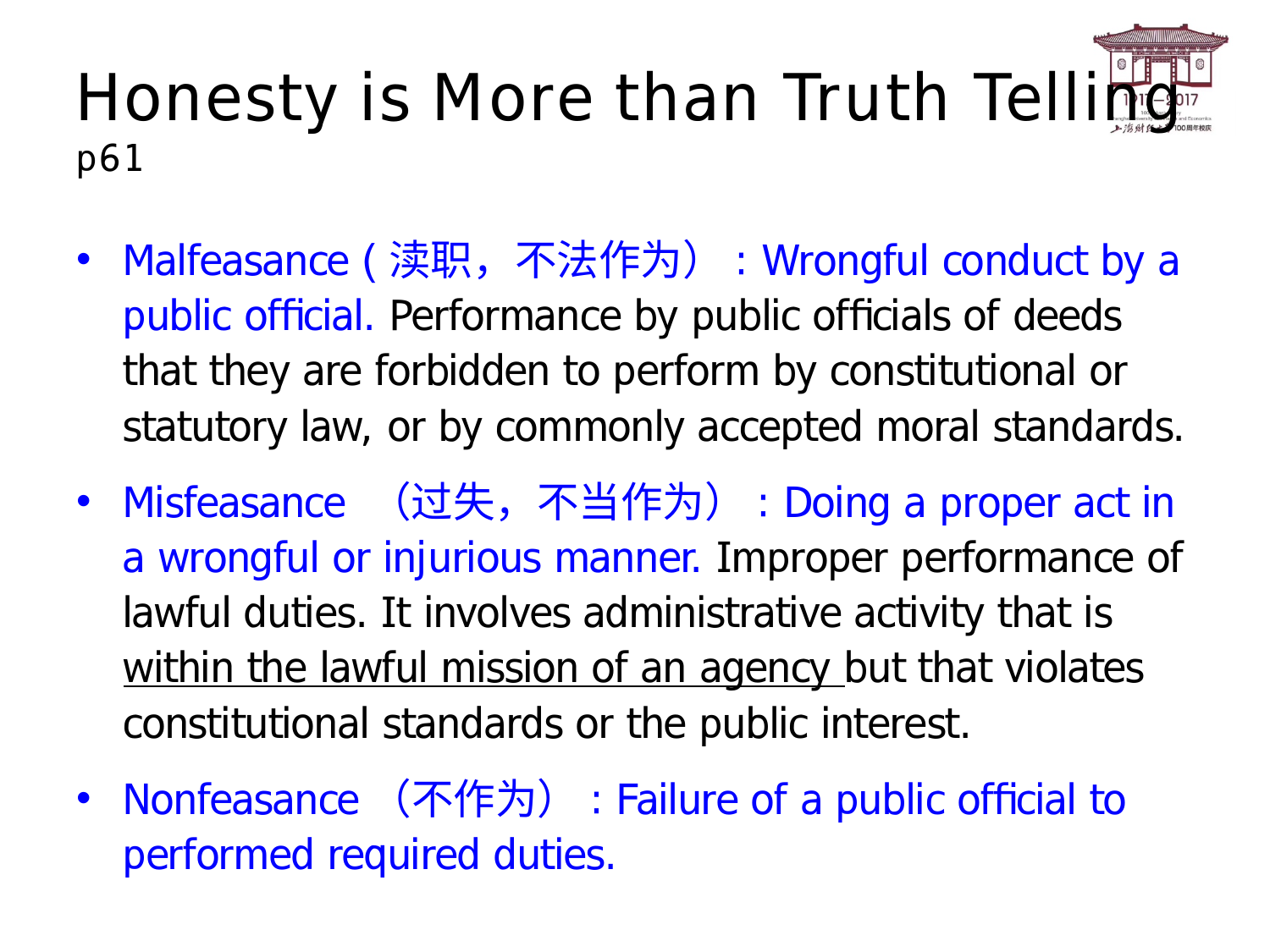

# Honesty is More than Truth Telling p61
Malfeasance (渎职，不法作为）: Wrongful conduct by a public official. Performance by public officials of deeds that they are forbidden to perform by constitutional or statutory law, or by commonly accepted moral standards.
Misfeasance （过失，不当作为）: Doing a proper act in a wrongful or injurious manner. Improper performance of lawful duties. It involves administrative activity that is within the lawful mission of an agency but that violates constitutional standards or the public interest.
Nonfeasance（不作为）: Failure of a public official to performed required duties.